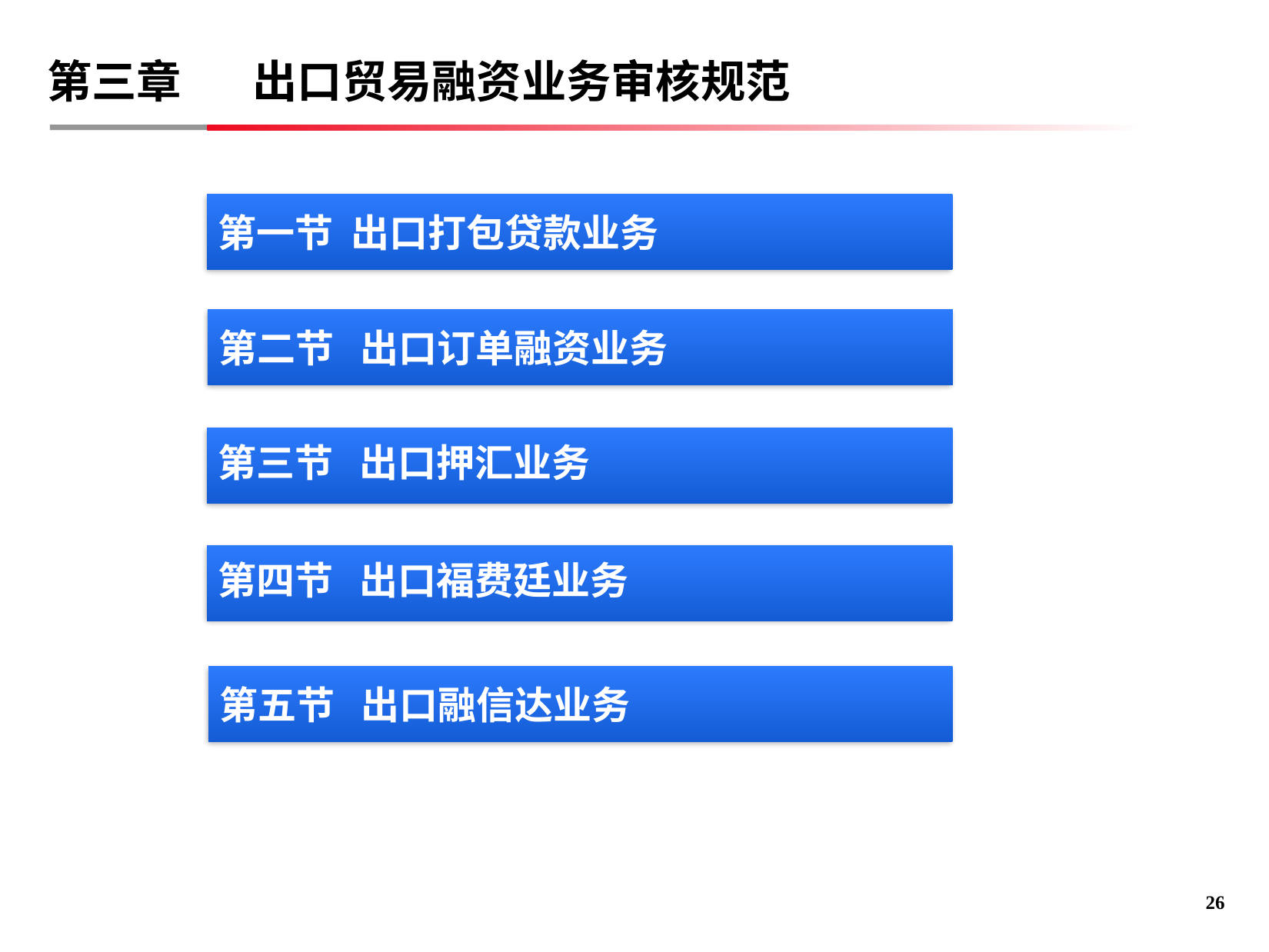

第三章       出口贸易融资业务审核规范
第一节  出口打包贷款业务
第二节   出口订单融资业务

第三节   出口押汇业务

第四节   出口福费廷业务

第五节   出口融信达业务
26